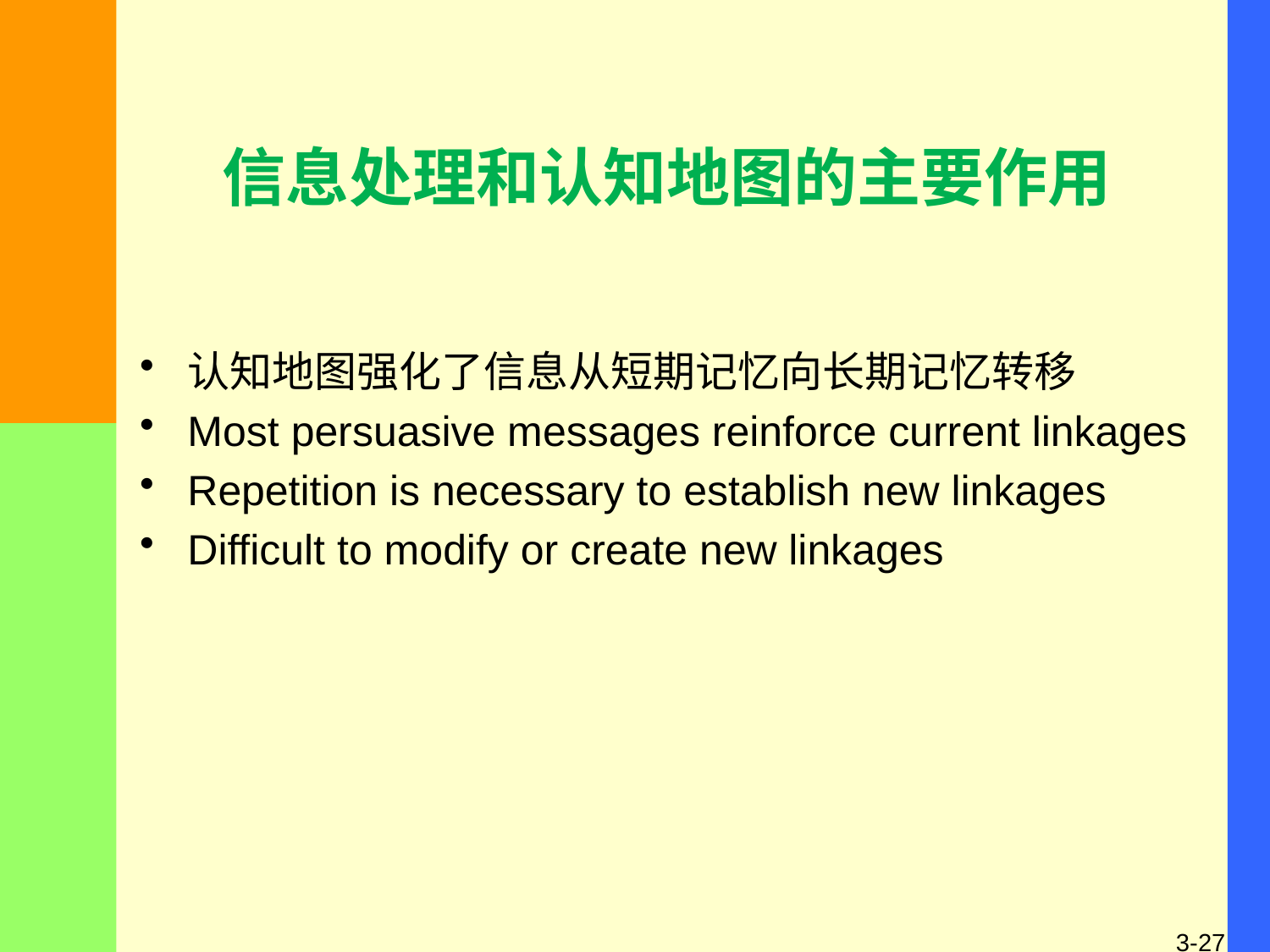

# 信息处理和认知地图的主要作用
认知地图强化了信息从短期记忆向长期记忆转移
Most persuasive messages reinforce current linkages
Repetition is necessary to establish new linkages
Difficult to modify or create new linkages

3-27